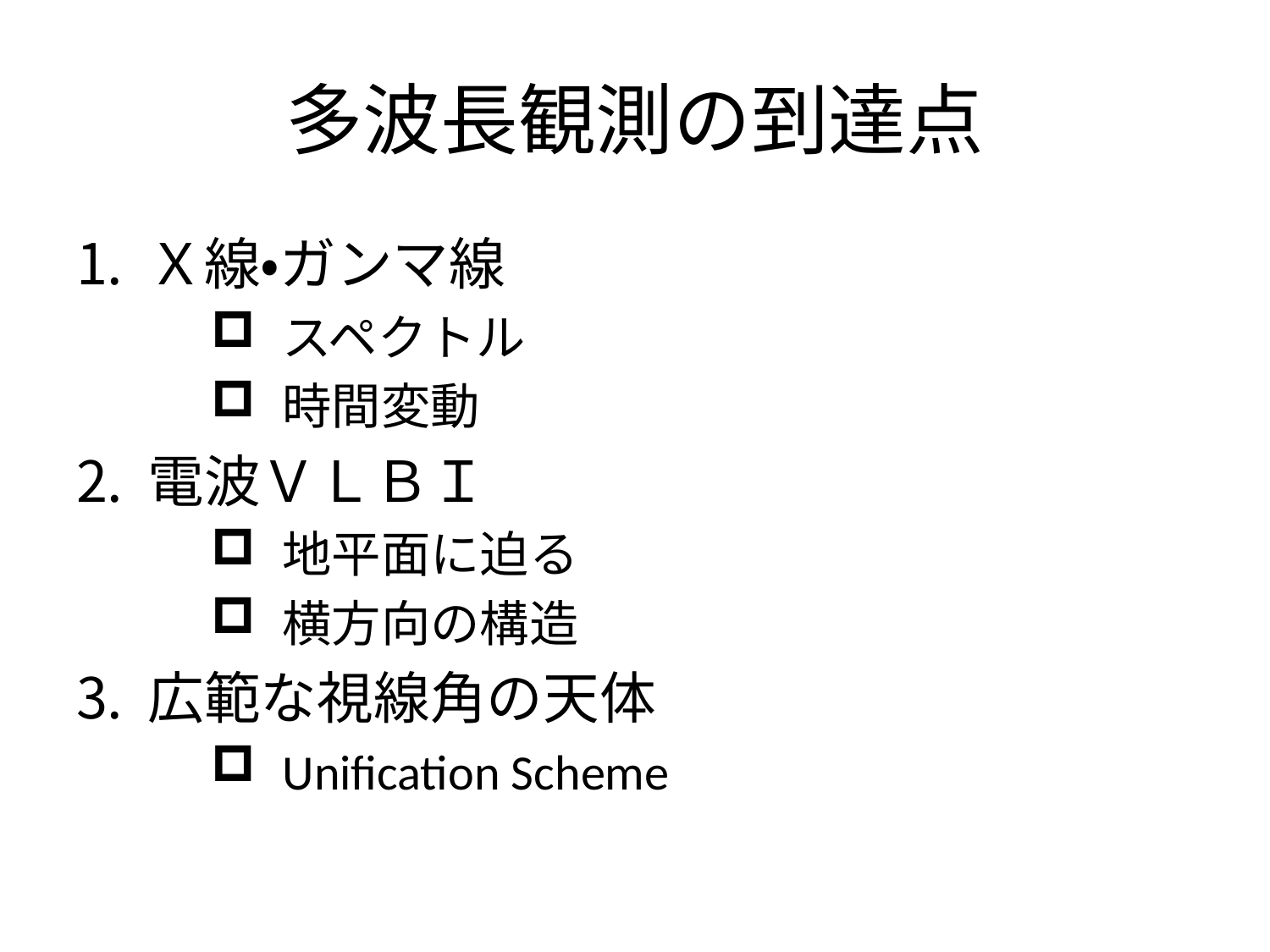

# 多波長観測の到達点
Ｘ線・ガンマ線
スペクトル
時間変動
電波ＶＬＢＩ
地平面に迫る
横方向の構造
広範な視線角の天体
Unification Scheme